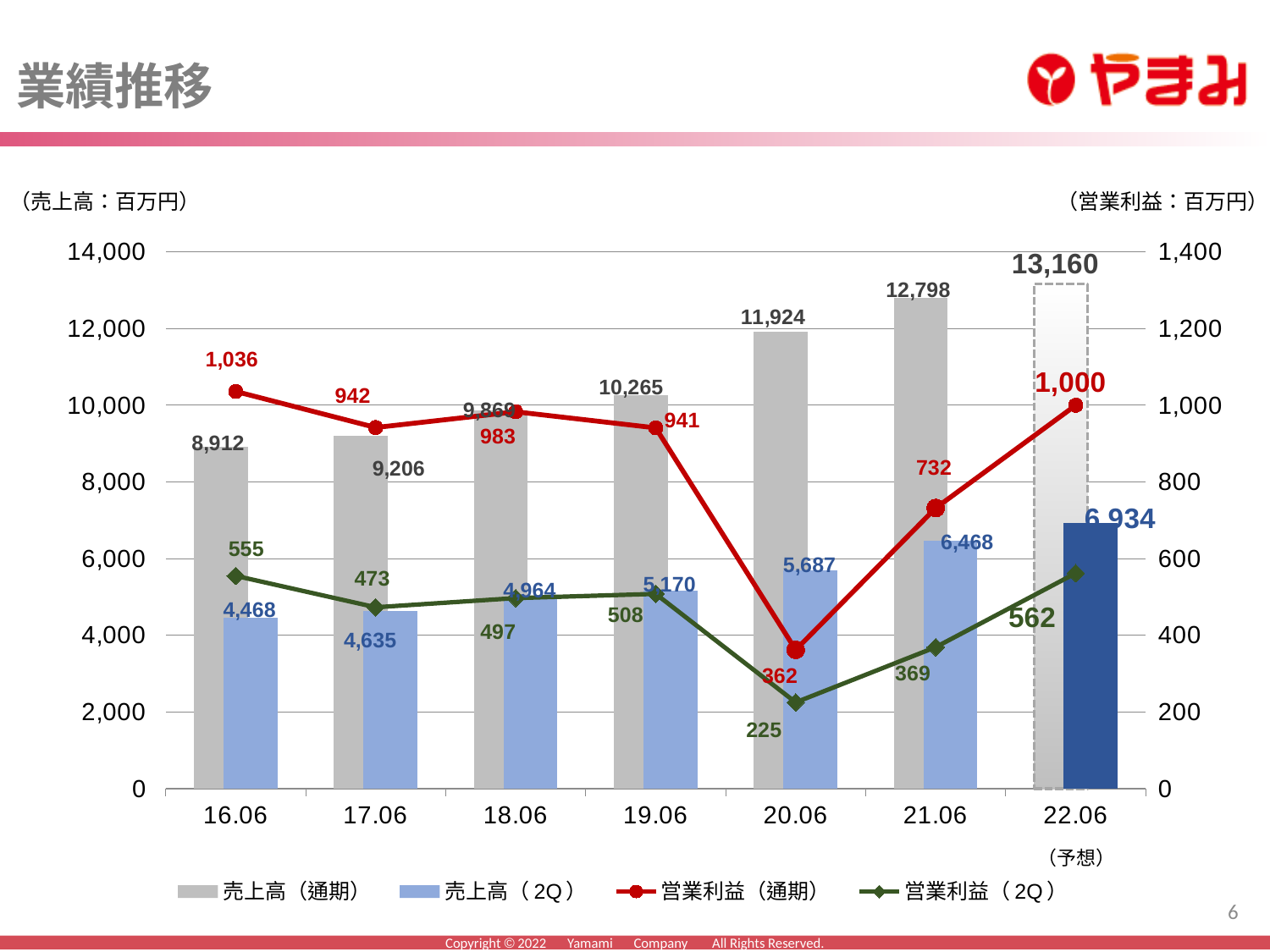

業績推移
（売上高：百万円）
（営業利益：百万円）

### Chart

| Category | 売上高（通期） | 売上高（2Q） | 営業利益（通期） | 営業利益（2Q） |
|---|---|---|---|---|
| 42522 | 8912.0 | 4468.0 | 1036.0 | 555.0 |
| 42887 | 9206.0 | 4635.0 | 942.0 | 473.0 |
| 43252 | 9869.0 | 4964.0 | 983.0 | 497.0 |
| 43617 | 10265.0 | 5170.0 | 941.0 | 508.0 |
| 43983 | 11924.0 | 5687.0 | 362.0 | 225.0 |
| 44348 | 12798.0 | 6468.0 | 732.0 | 369.0 |
| 44713 | 13160.0 | 6934.0 | 1000.0 | 562.0 |
（予想）
6